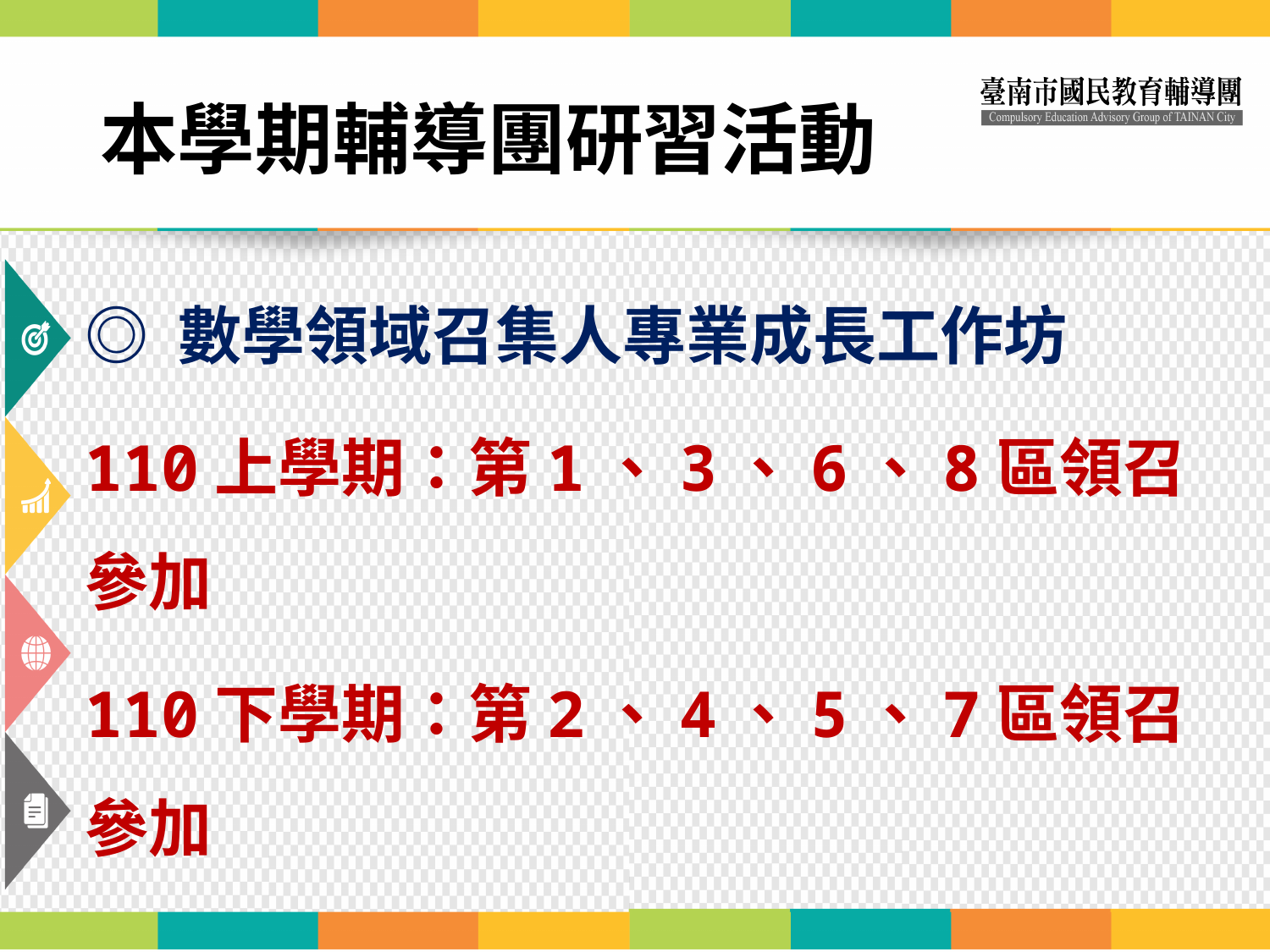

# 本學期輔導團研習活動
◎ 數學領域召集人專業成長工作坊
110上學期：第1、3、6、8區領召參加
110下學期：第2、4、5、7區領召參加